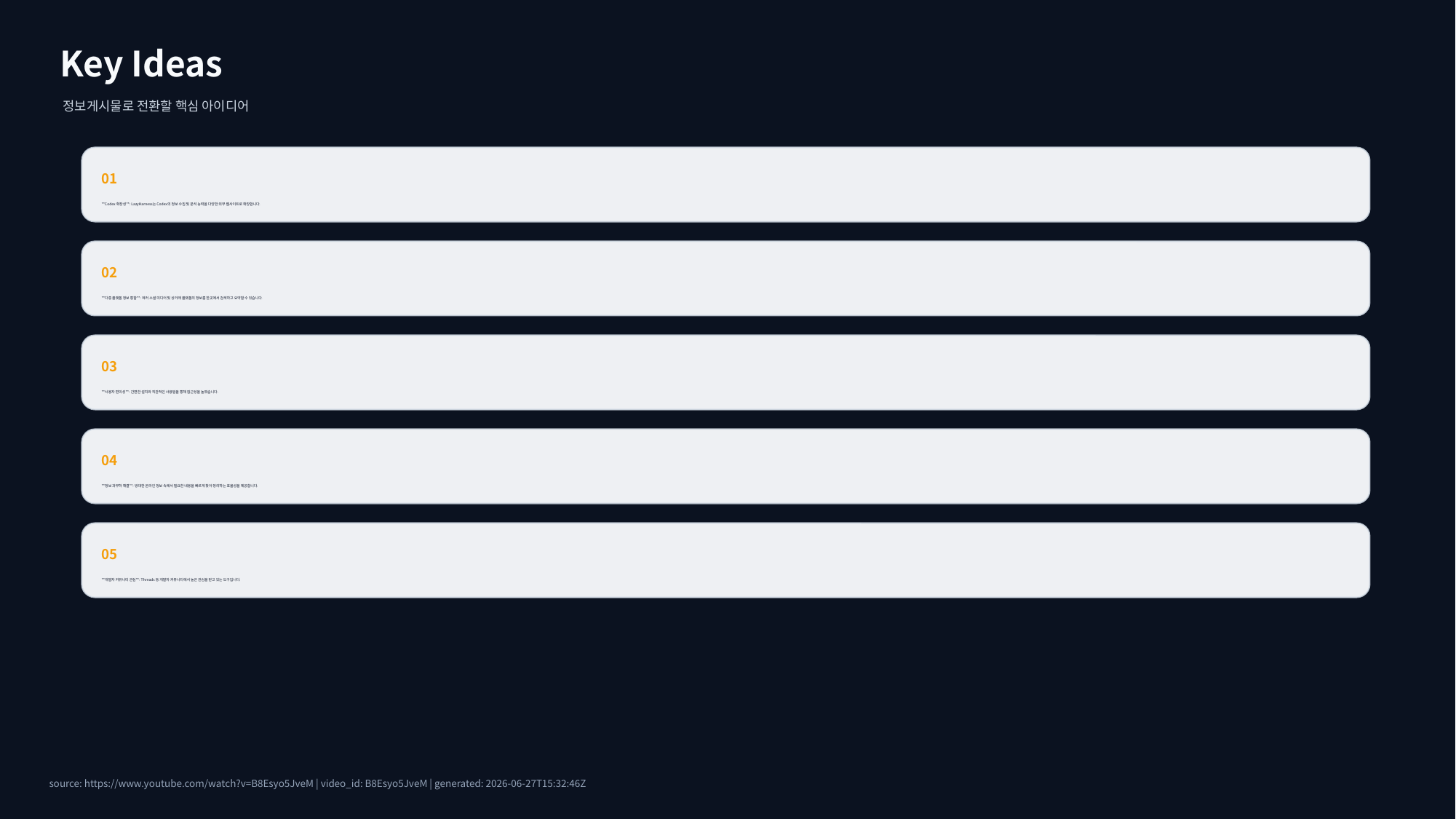

Key Ideas
정보게시물로 전환할 핵심 아이디어

01
**Codex 확장성**: LazyHarness는 Codex의 정보 수집 및 분석 능력을 다양한 외부 웹사이트로 확장합니다.

02
**다중 플랫폼 정보 통합**: 여러 소셜 미디어 및 상거래 플랫폼의 정보를 한곳에서 검색하고 요약할 수 있습니다.

03
**사용자 편의성**: 간편한 설치와 직관적인 사용법을 통해 접근성을 높였습니다.

04
**정보 과부하 해결**: 방대한 온라인 정보 속에서 필요한 내용을 빠르게 찾아 정리하는 효율성을 제공합니다.

05
**개발자 커뮤니티 관심**: Threads 등 개발자 커뮤니티에서 높은 관심을 받고 있는 도구입니다.
source: https://www.youtube.com/watch?v=B8Esyo5JveM | video_id: B8Esyo5JveM | generated: 2026-06-27T15:32:46Z